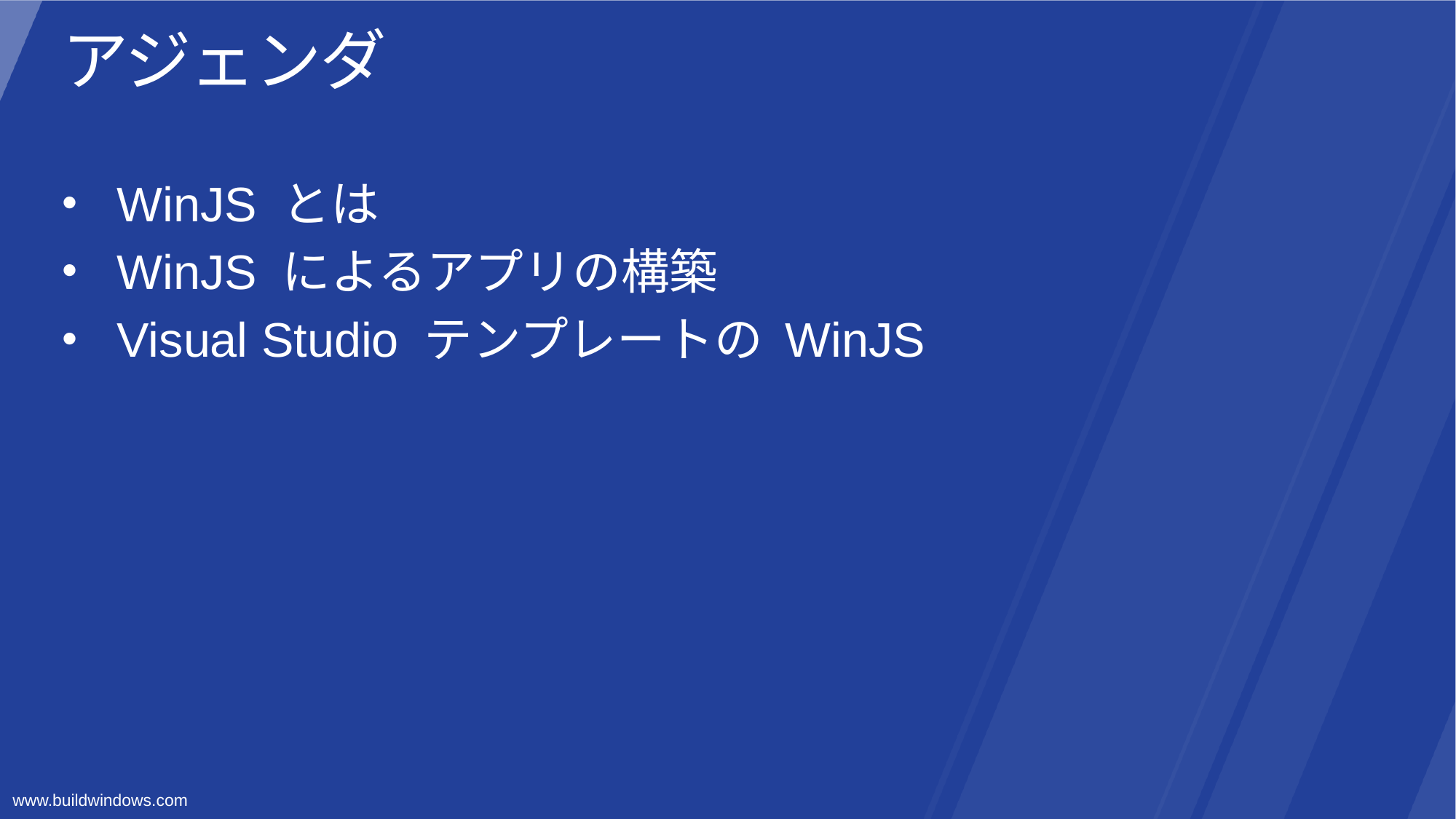

# アジェンダ
WinJS とは
WinJS によるアプリの構築
Visual Studio テンプレートの WinJS